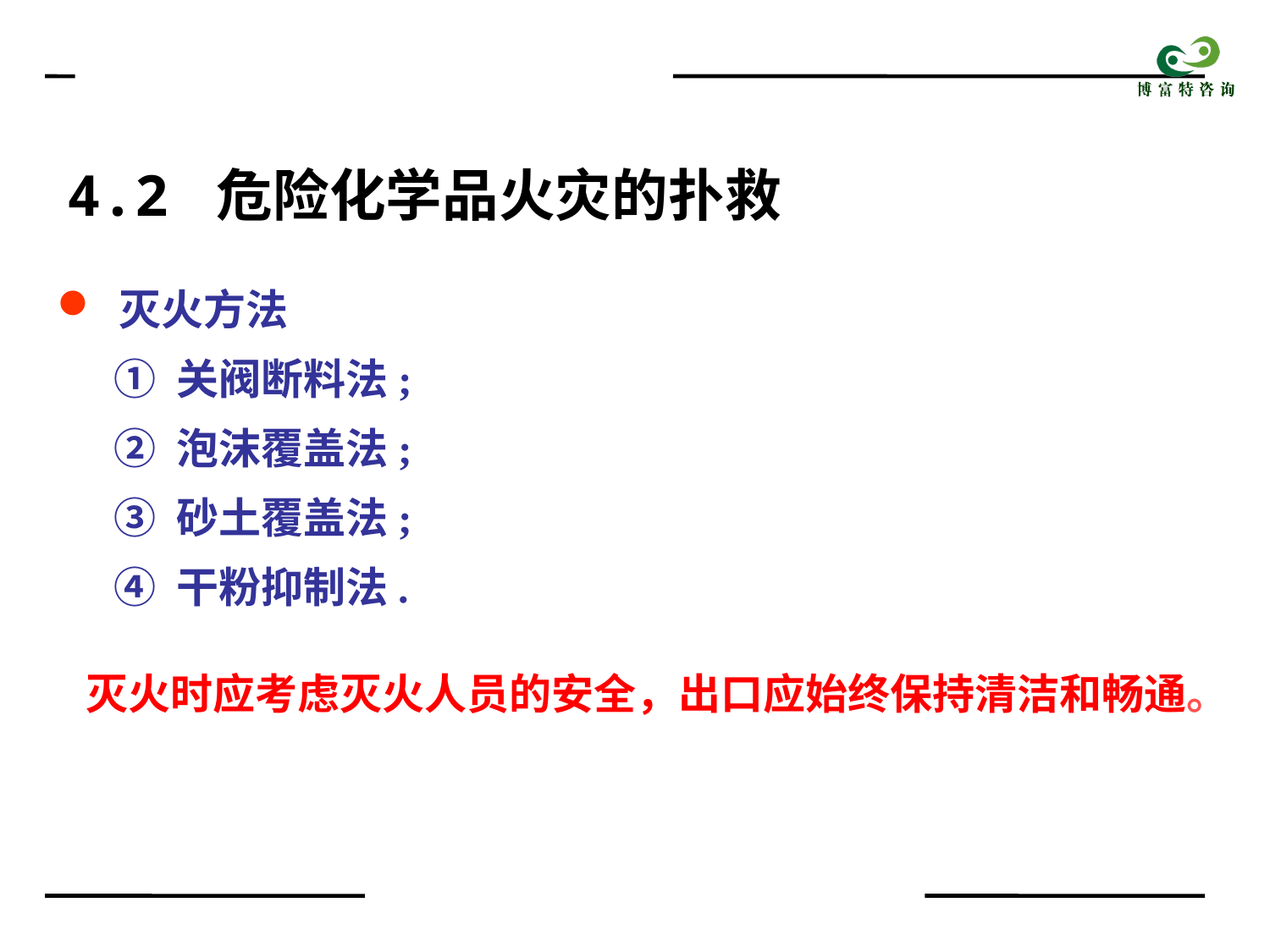

4.2 危险化学品火灾的扑救
 灭火方法
      ① 关阀断料法;
      ② 泡沫覆盖法;
      ③ 砂土覆盖法;
      ④ 干粉抑制法.

  灭火时应考虑灭火人员的安全，出口应始终保持清洁和畅通。